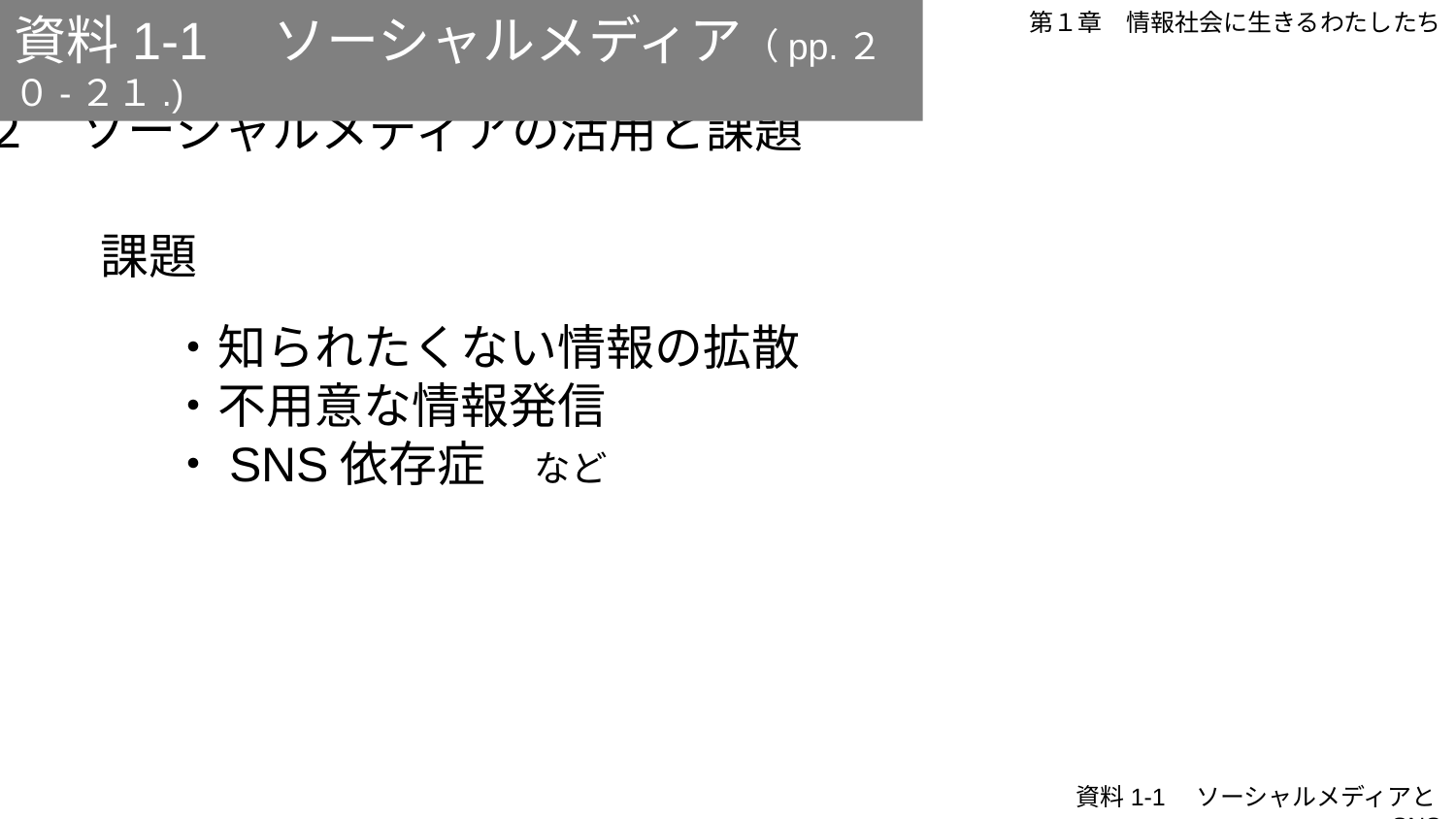

資料1-1　ソーシャルメディア（pp.２０-２１.)
第１章　情報社会に生きるわたしたち
２　ソーシャルメディアの活用と課題
課題
・知られたくない情報の拡散
・不用意な情報発信
・SNS依存症　など
資料1-1　ソーシャルメディアとSNS